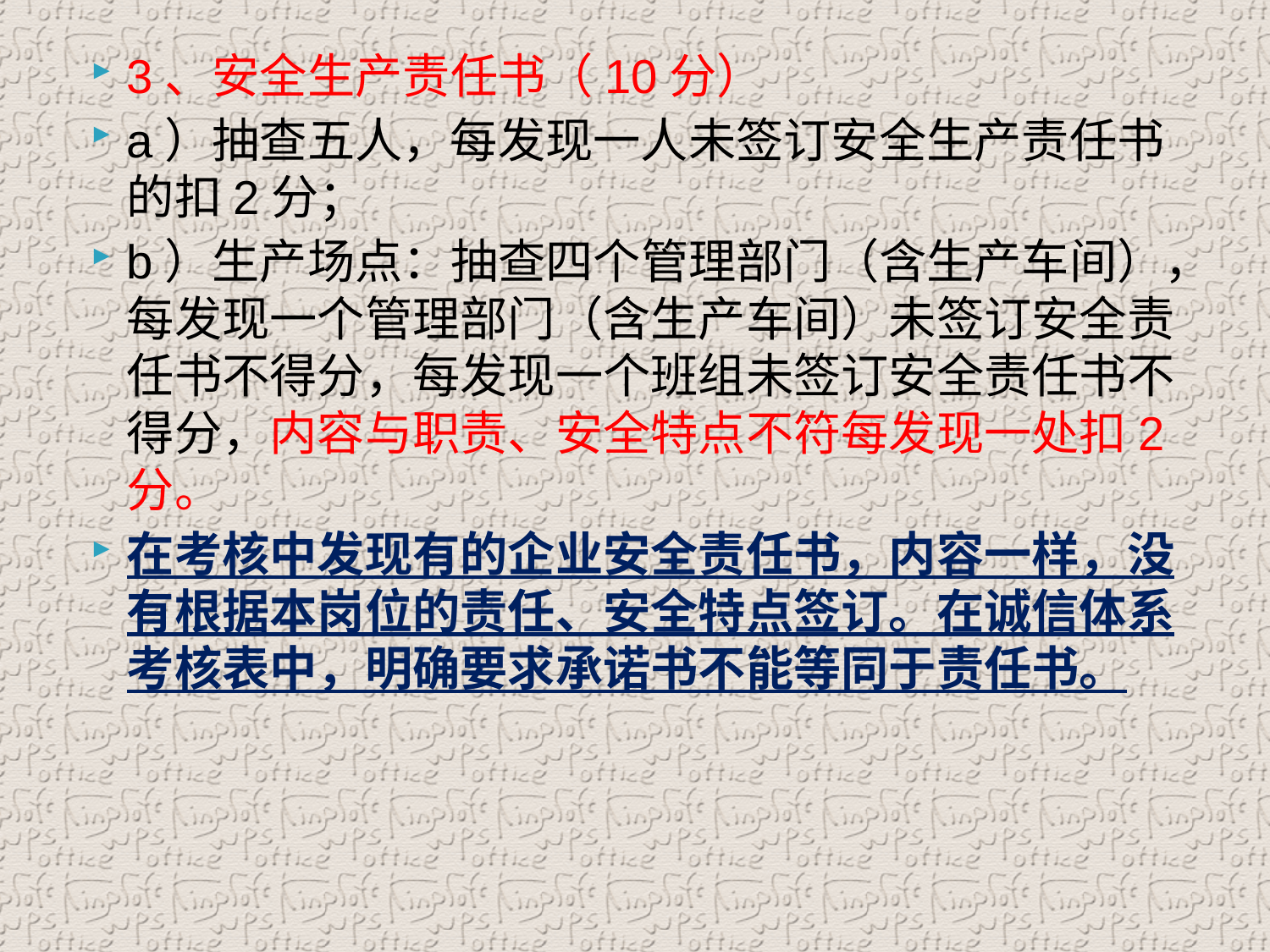

3、安全生产责任书（10分）
a）抽查五人，每发现一人未签订安全生产责任书的扣2分；
b）生产场点：抽查四个管理部门（含生产车间），每发现一个管理部门（含生产车间）未签订安全责任书不得分，每发现一个班组未签订安全责任书不得分，内容与职责、安全特点不符每发现一处扣2分。
在考核中发现有的企业安全责任书，内容一样，没有根据本岗位的责任、安全特点签订。在诚信体系考核表中，明确要求承诺书不能等同于责任书。